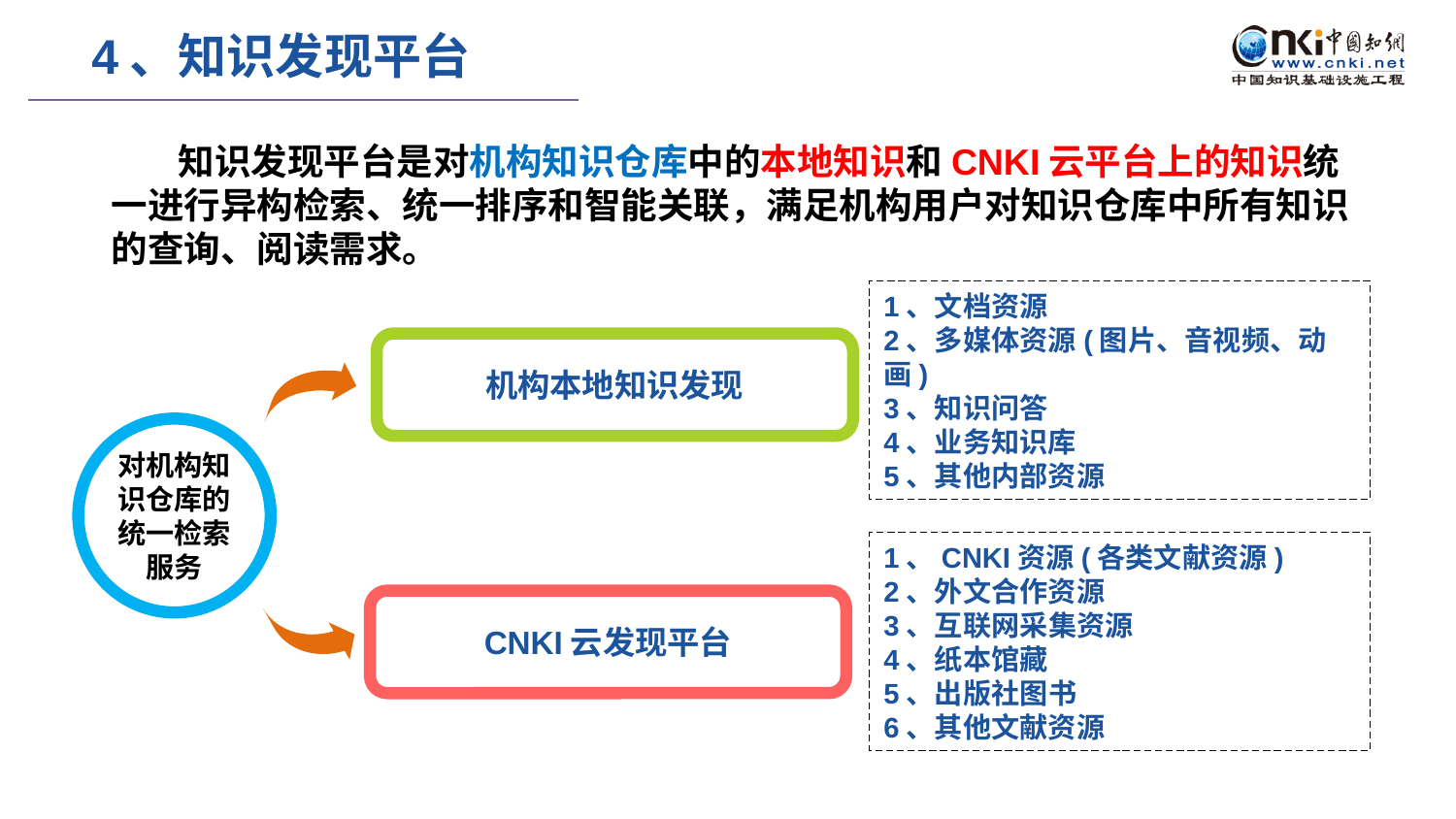

4、知识发现平台
       知识发现平台是对机构知识仓库中的本地知识和CNKI云平台上的知识统一进行异构检索、统一排序和智能关联，满足机构用户对知识仓库中所有知识的查询、阅读需求。
1、文档资源
2、多媒体资源(图片、音视频、动画)
3、知识问答
4、业务知识库
5、其他内部资源
机构本地知识发现

对机构知识仓库的统一检索服务
1、CNKI资源(各类文献资源)
2、外文合作资源
3、互联网采集资源
4、纸本馆藏
5、出版社图书
6、其他文献资源
CNKI云发现平台